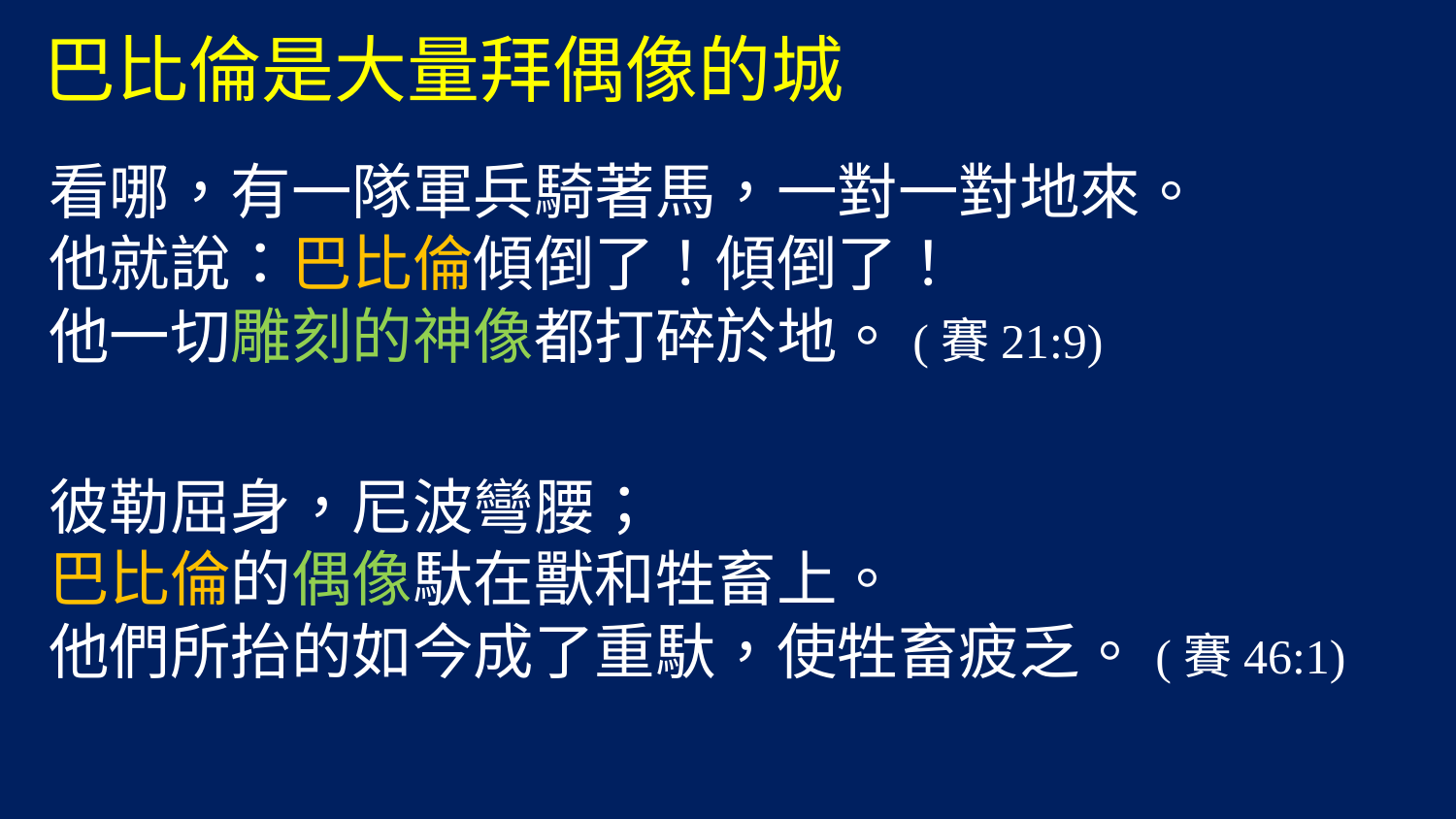

# 巴比倫是大量拜偶像的城
看哪，有一隊軍兵騎著馬，一對一對地來。
他就說：巴比倫傾倒了！傾倒了！
他一切雕刻的神像都打碎於地。(賽21:9)

彼勒屈身，尼波彎腰；
巴比倫的偶像馱在獸和牲畜上。
他們所抬的如今成了重馱，使牲畜疲乏。(賽46:1)